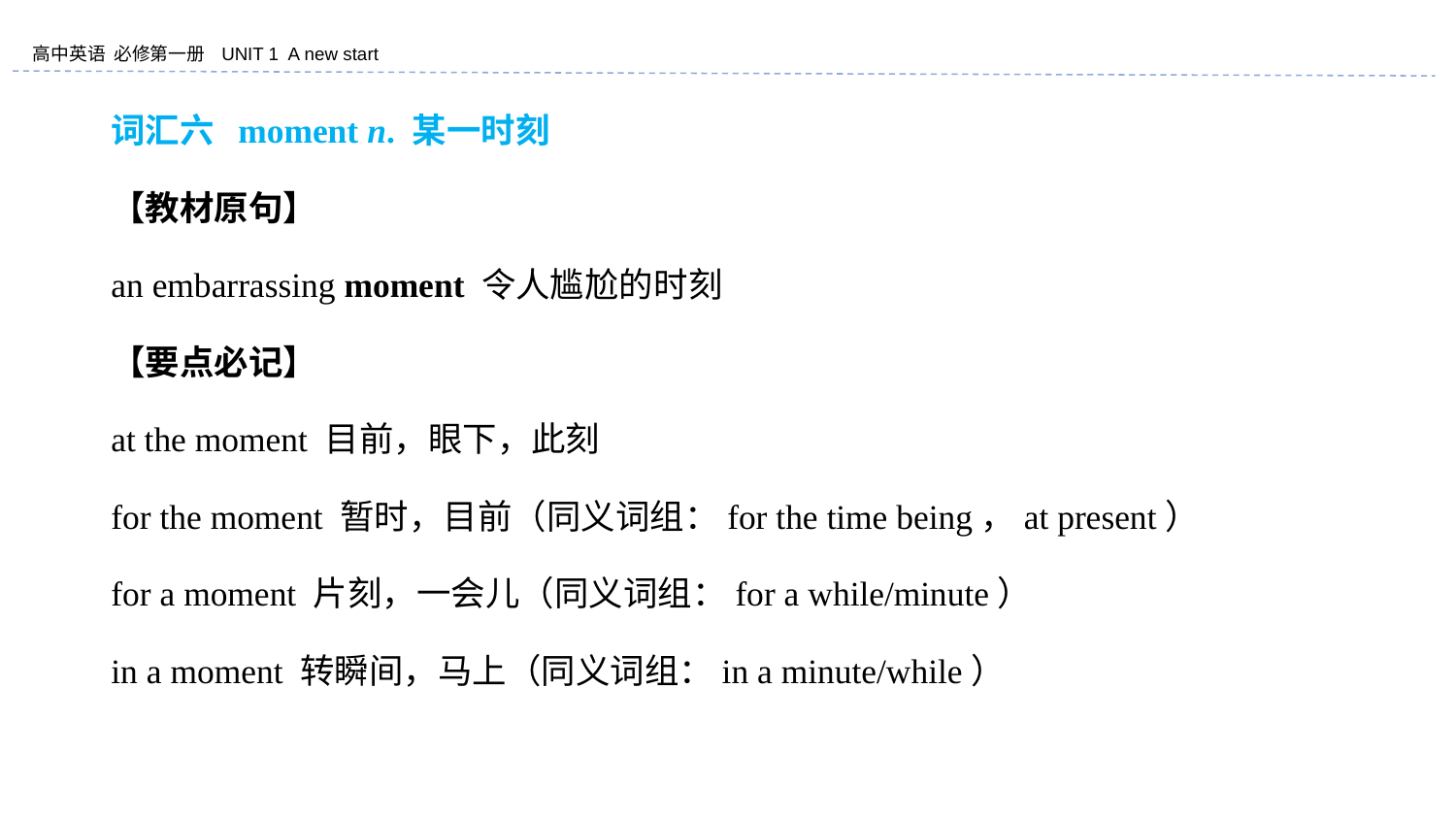

词汇六  moment n. 某一时刻
【教材原句】
an embarrassing moment 令人尴尬的时刻
【要点必记】
at the moment 目前，眼下，此刻
for the moment 暂时，目前（同义词组：for the time being，at present）
for a moment 片刻，一会儿（同义词组：for a while/minute）
in a moment 转瞬间，马上（同义词组：in a minute/while）